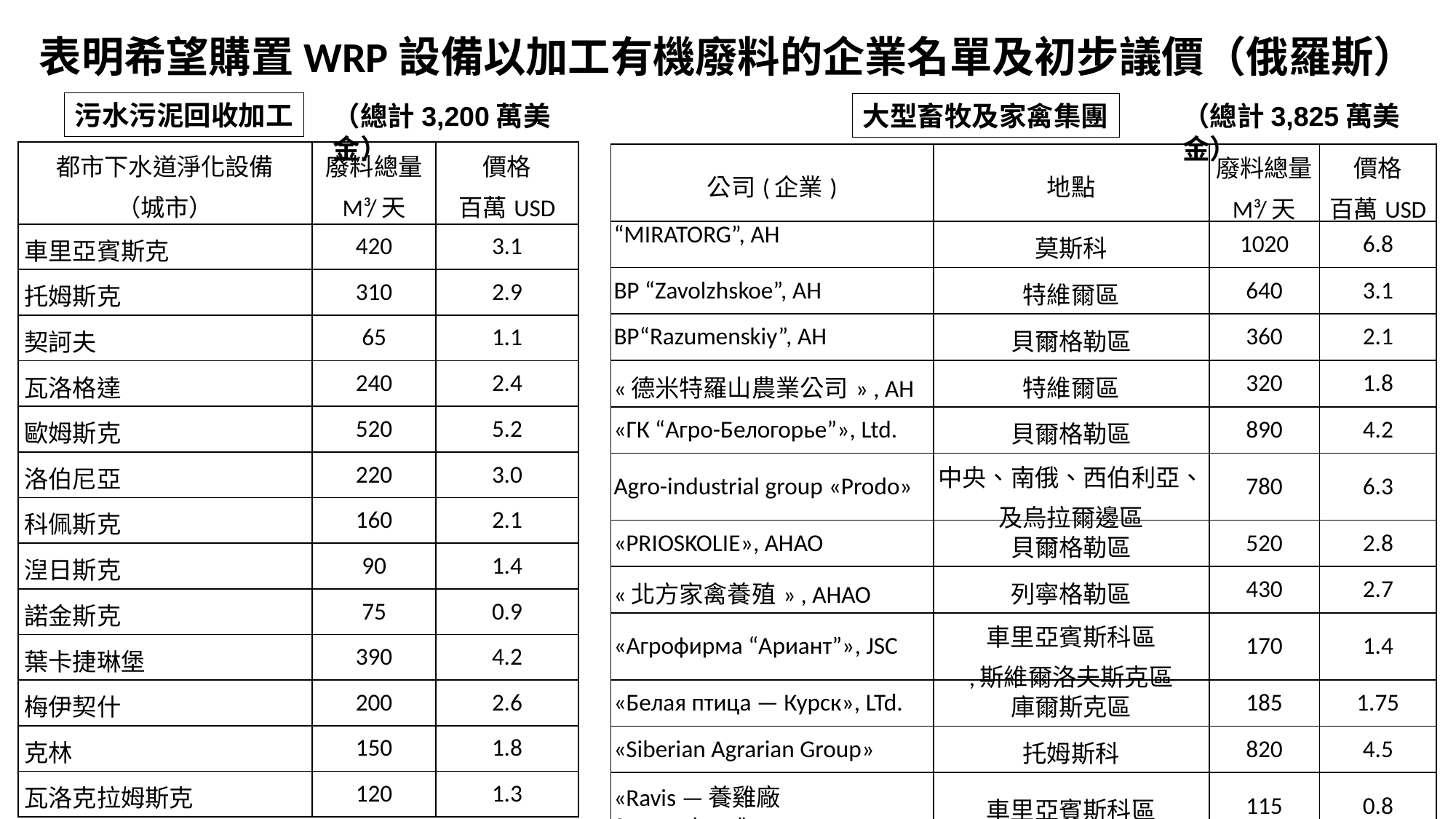

# 表明希望購置WRP設備以加工有機廢料的企業名單及初步議價（俄羅斯）
污水污泥回收加工
（總計3,200萬美金）
大型畜牧及家禽集團
（總計3,825萬美金）
| 都市下水道淨化設備 （城市） | 廢料總量 М³/天 | 價格 百萬USD |
| --- | --- | --- |
| 車里亞賓斯克 | 420 | 3.1 |
| 托姆斯克 | 310 | 2.9 |
| 契訶夫 | 65 | 1.1 |
| 瓦洛格達 | 240 | 2.4 |
| 歐姆斯克 | 520 | 5.2 |
| 洛伯尼亞 | 220 | 3.0 |
| 科佩斯克 | 160 | 2.1 |
| 湼日斯克 | 90 | 1.4 |
| 諾金斯克 | 75 | 0.9 |
| 葉卡捷琳堡 | 390 | 4.2 |
| 梅伊契什 | 200 | 2.6 |
| 克林 | 150 | 1.8 |
| 瓦洛克拉姆斯克 | 120 | 1.3 |
| 公司(企業) | 地點 | 廢料總量 М³/天 | 價格 百萬USD |
| --- | --- | --- | --- |
| “MIRATORG”, AH | 莫斯科 | 1020 | 6.8 |
| BP “Zavolzhskoe”, AH | 特維爾區 | 640 | 3.1 |
| BP“Razumenskiy”, AH | 貝爾格勒區 | 360 | 2.1 |
| «德米特羅山農業公司» , AH | 特維爾區 | 320 | 1.8 |
| «ГК “Агро-Белогорье”», Ltd. | 貝爾格勒區 | 890 | 4.2 |
| Agro-industrial group «Prodo» | 中央、南俄、西伯利亞、及烏拉爾邊區 | 780 | 6.3 |
| «PRIOSKOLIE», AHАО | 貝爾格勒區 | 520 | 2.8 |
| «北方家禽養殖» , AHАО | 列寧格勒區 | 430 | 2.7 |
| «Агрофирма “Ариант”», JSC | 車里亞賓斯科區 ,斯維爾洛夫斯克區 | 170 | 1.4 |
| «Белая птица — Курск», LTd. | 庫爾斯克區 | 185 | 1.75 |
| «Siberian Agrarian Group» | 托姆斯科 | 820 | 4.5 |
| «Ravis —養雞廠 Sosnovskaya” | 車里亞賓斯科區 | 115 | 0.8 |